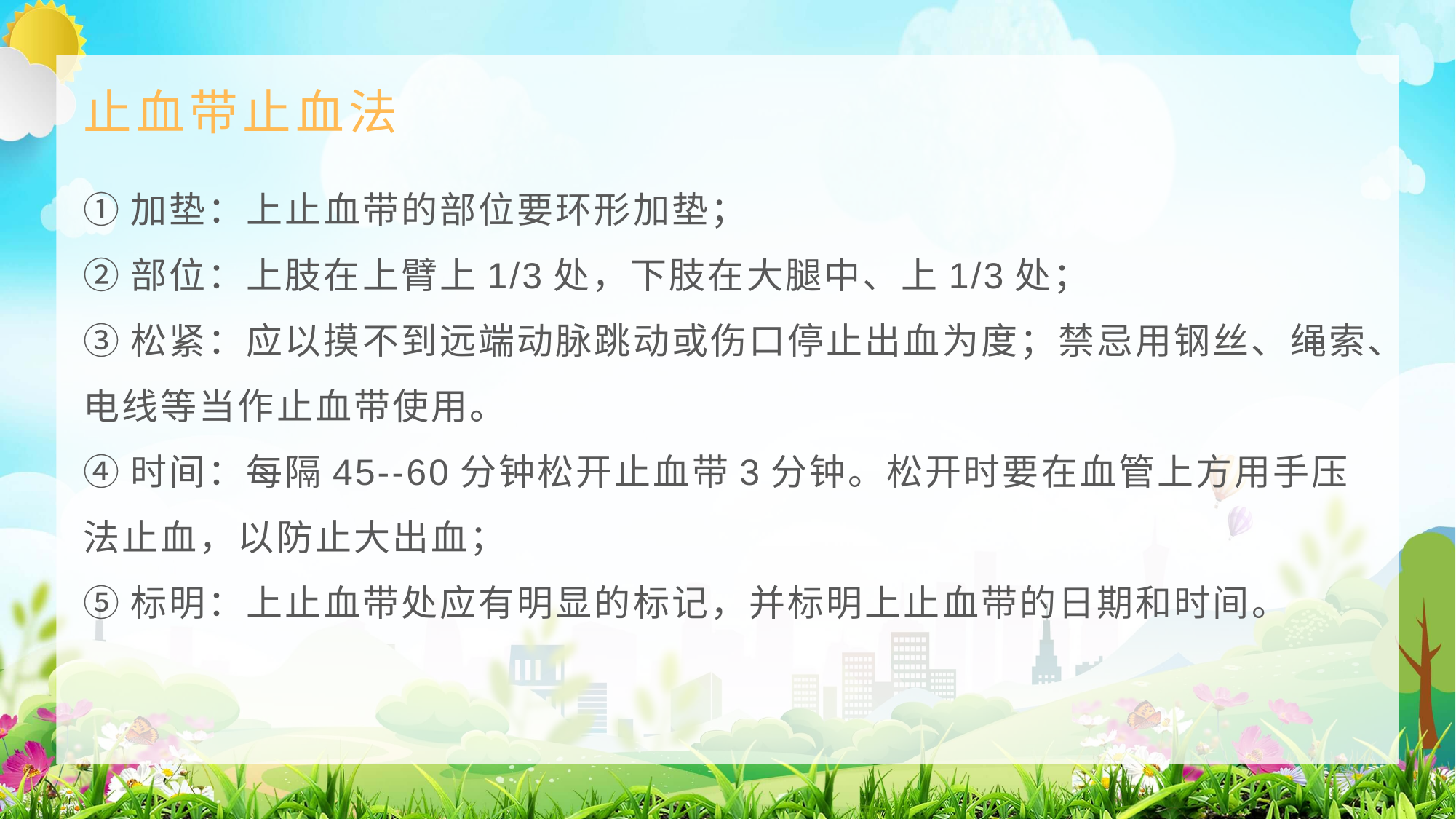

# 止血带止血法
①加垫：上止血带的部位要环形加垫；
②部位：上肢在上臂上1/3处，下肢在大腿中、上1/3处；
③松紧：应以摸不到远端动脉跳动或伤口停止出血为度；禁忌用钢丝、绳索、电线等当作止血带使用。
④时间：每隔45--60分钟松开止血带3分钟。松开时要在血管上方用手压法止血，以防止大出血；
⑤标明：上止血带处应有明显的标记，并标明上止血带的日期和时间。